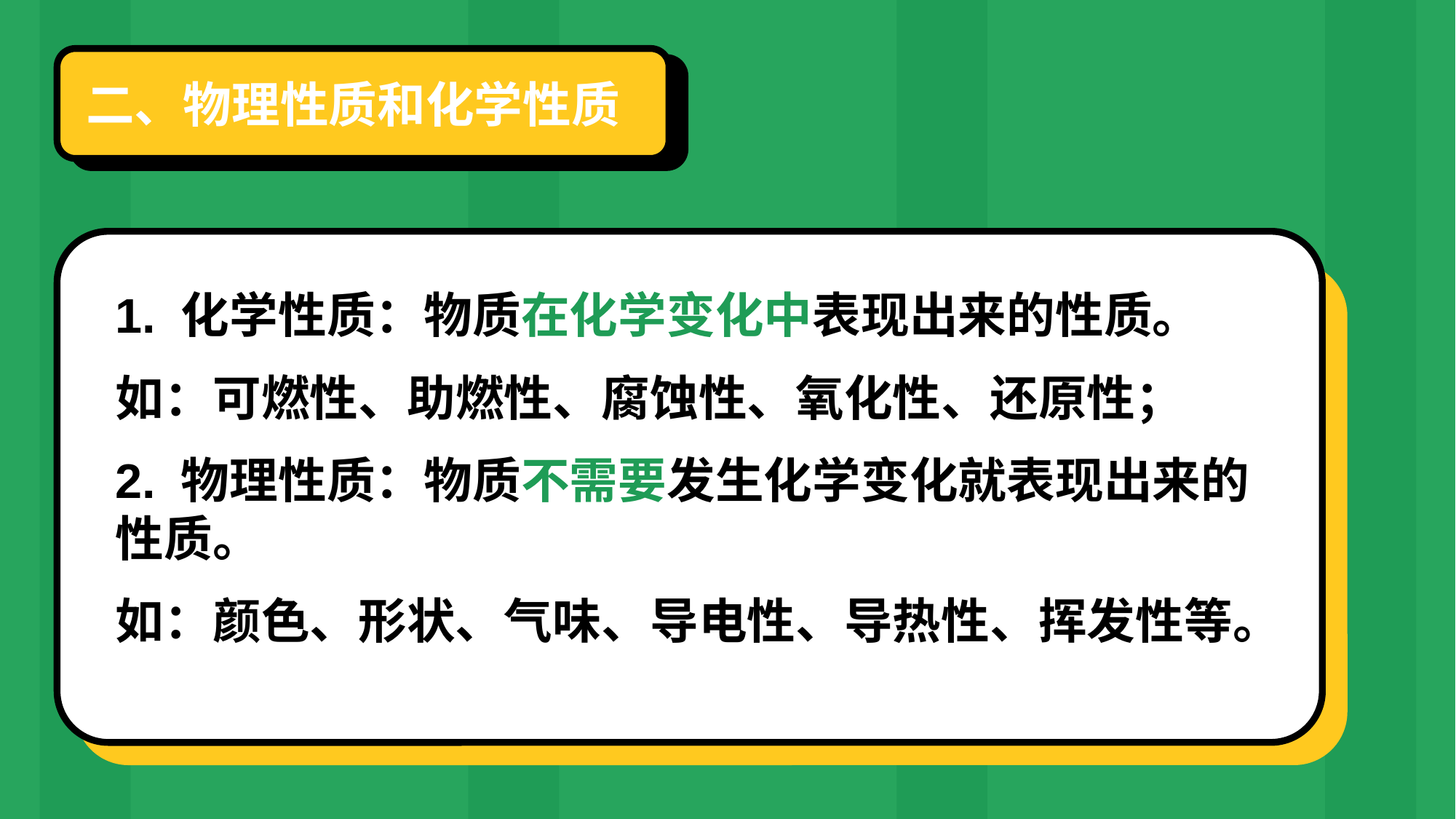

二、物理性质和化学性质

1. 化学性质：物质在化学变化中表现出来的性质。
如：可燃性、助燃性、腐蚀性、氧化性、还原性；
2. 物理性质：物质不需要发生化学变化就表现出来的性质。
如：颜色、形状、气味、导电性、导热性、挥发性等。